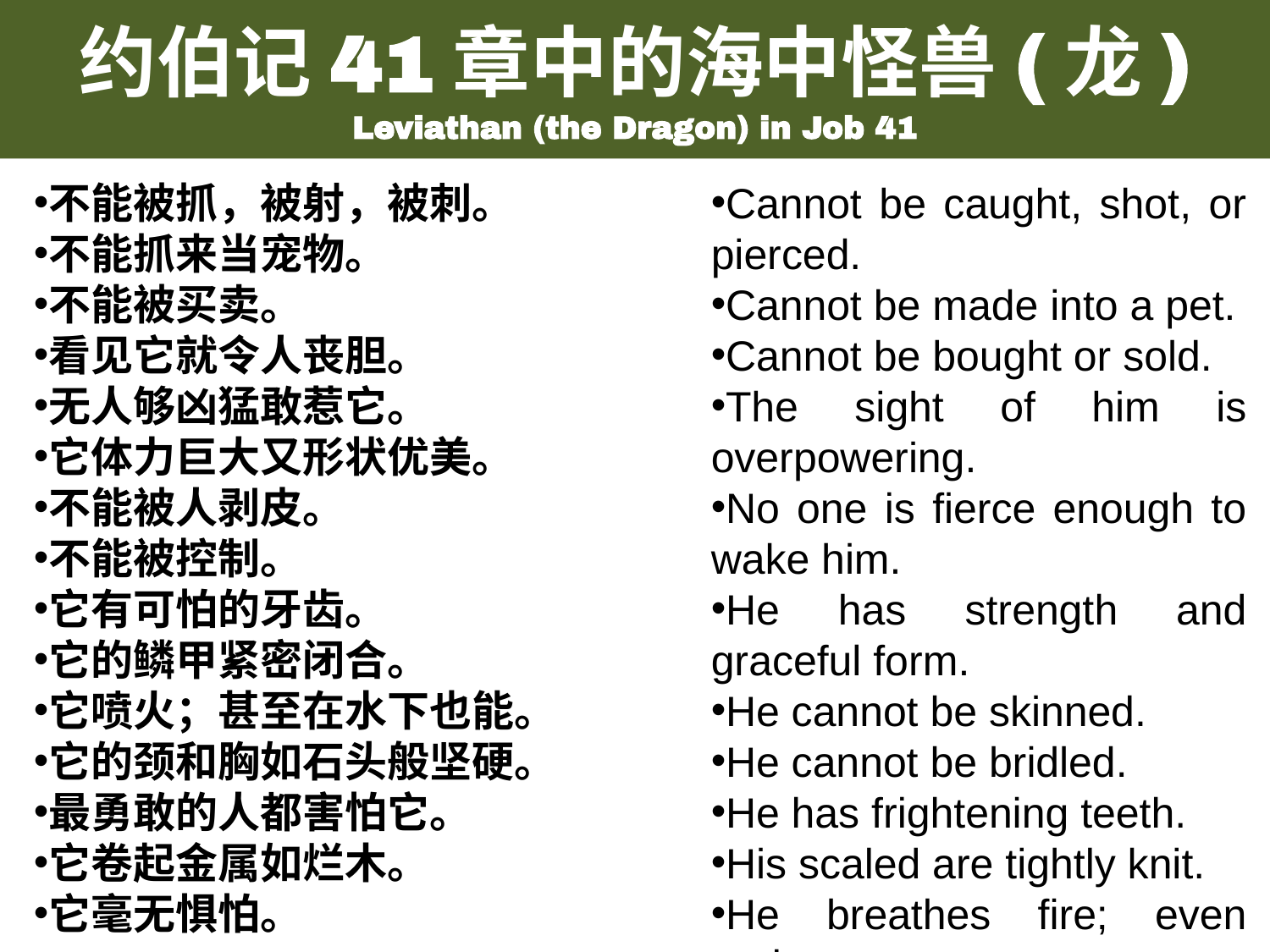

约伯记41章中的海中怪兽(龙)
Leviathan (the Dragon) in Job 41
不能被抓，被射，被刺。
不能抓来当宠物。
不能被买卖。
看见它就令人丧胆。
无人够凶猛敢惹它。
它体力巨大又形状优美。
不能被人剥皮。
不能被控制。
它有可怕的牙齿。
它的鳞甲紧密闭合。
它喷火；甚至在水下也能。
它的颈和胸如石头般坚硬。
最勇敢的人都害怕它。
它卷起金属如烂木。
它毫无惧怕。
Cannot be caught, shot, or pierced.
Cannot be made into a pet.
Cannot be bought or sold.
The sight of him is overpowering.
No one is fierce enough to wake him.
He has strength and graceful form.
He cannot be skinned.
He cannot be bridled.
He has frightening teeth.
His scaled are tightly knit.
He breathes fire; even under water.
His neck and chest are hard like rock.
The bravest men are terrified of him.
He bends metal like rotten wood.
He is afraid of nothing.